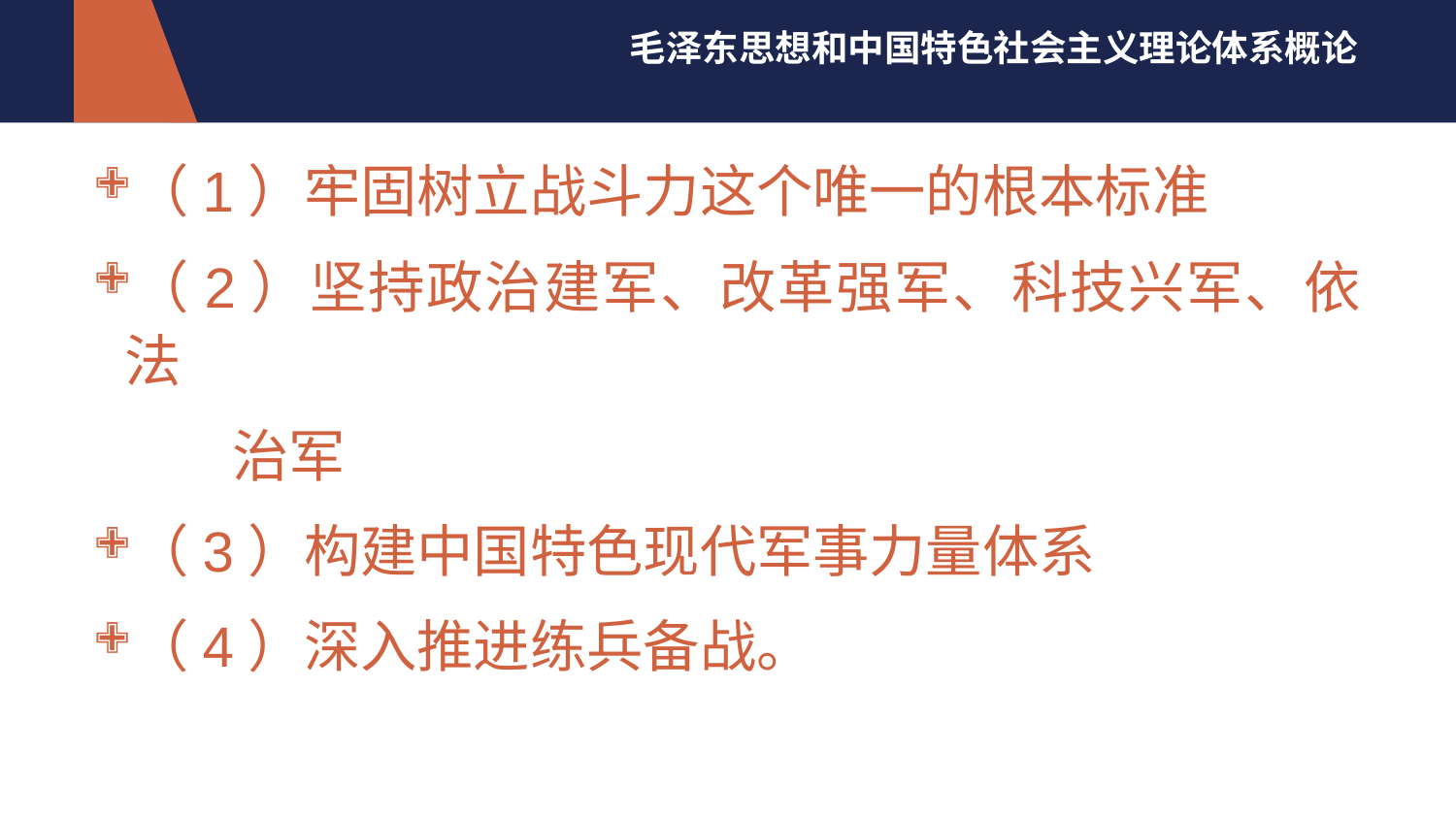

（1）牢固树立战斗力这个唯一的根本标准
（2）坚持政治建军、改革强军、科技兴军、依法
          治军
（3）构建中国特色现代军事力量体系
（4）深入推进练兵备战。